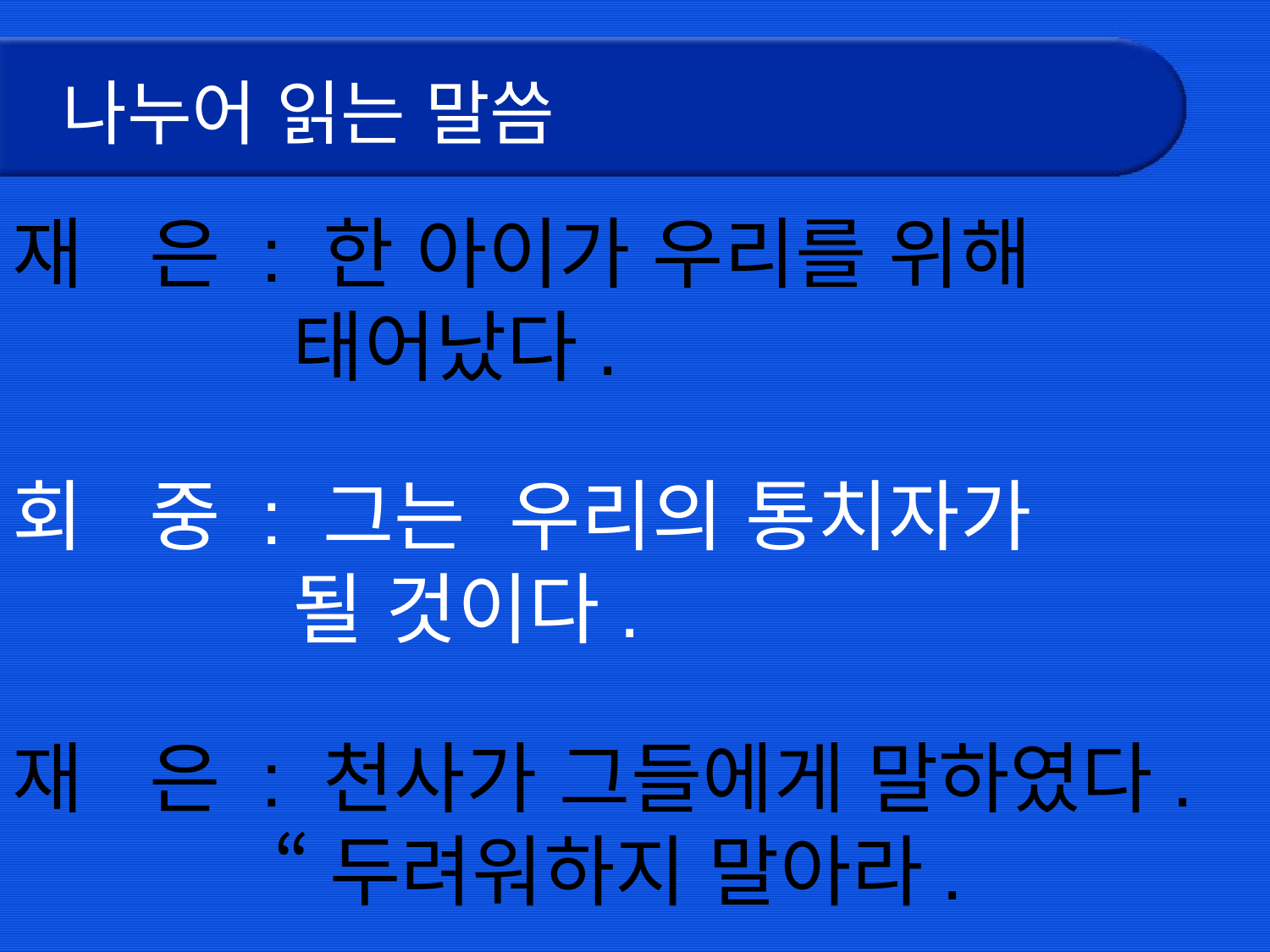

# 나누어 읽는 말씀
재   은 : 한 아이가 우리를 위해
            태어났다.

회   중 : 그는  우리의 통치자가
            될 것이다.

재   은 : 천사가 그들에게 말하였다.
            “두려워하지 말아라.